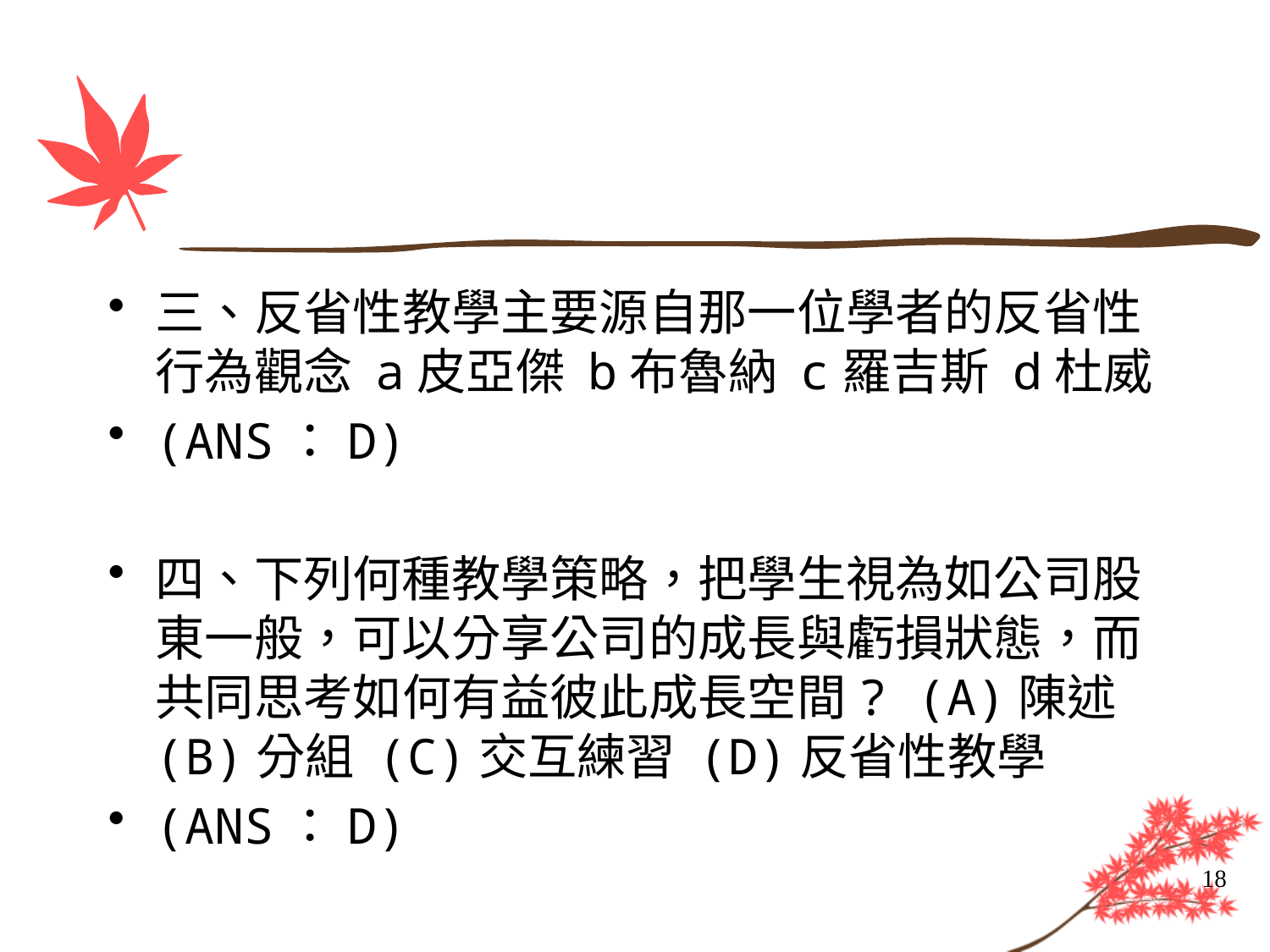

#
三、反省性教學主要源自那一位學者的反省性行為觀念 a皮亞傑 b布魯納 c羅吉斯 d杜威
(ANS：D)

四、下列何種教學策略，把學生視為如公司股東一般，可以分享公司的成長與虧損狀態，而共同思考如何有益彼此成長空間? (A)陳述 (B)分組 (C)交互練習 (D)反省性教學
(ANS：D)

18